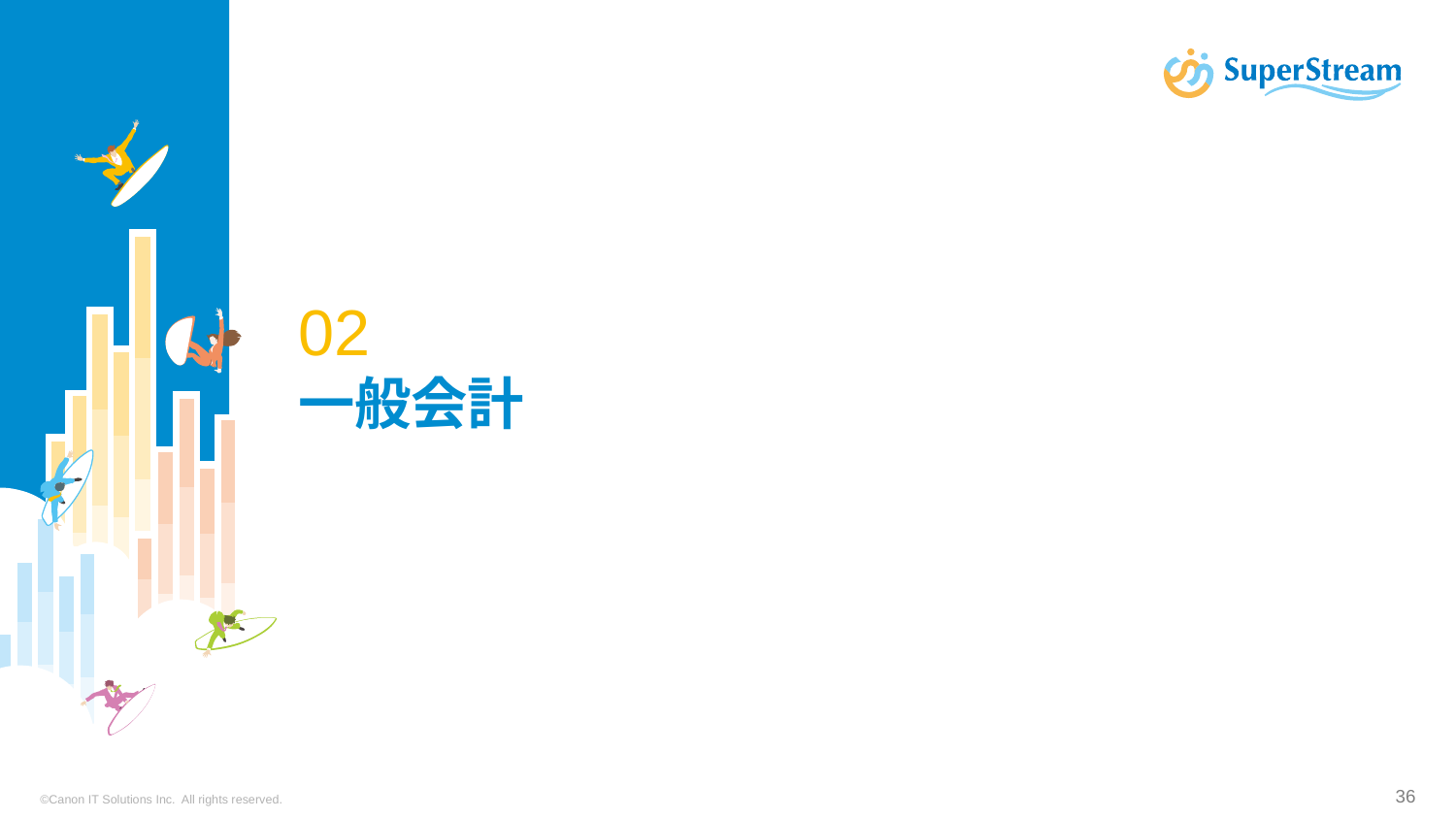

# 02 一般会計
©Canon IT Solutions Inc.  All rights reserved.
36